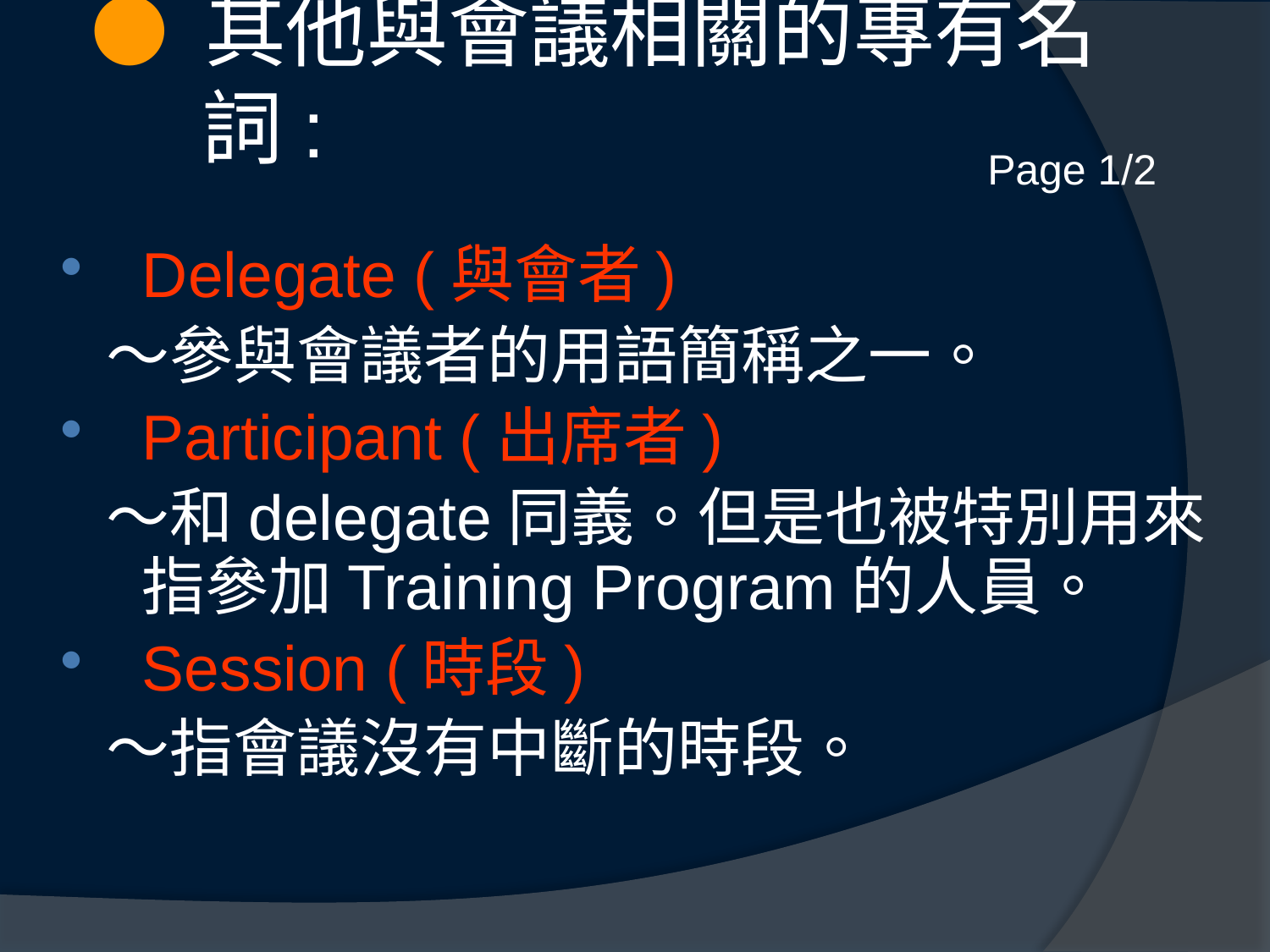

# ● 其他與會議相關的專有名詞:
Page 1/2
Delegate (與會者)
  ～參與會議者的用語簡稱之一。
Participant (出席者)
  ～和delegate同義。但是也被特別用來指參加Training Program的人員。
Session (時段)
  ～指會議沒有中斷的時段。